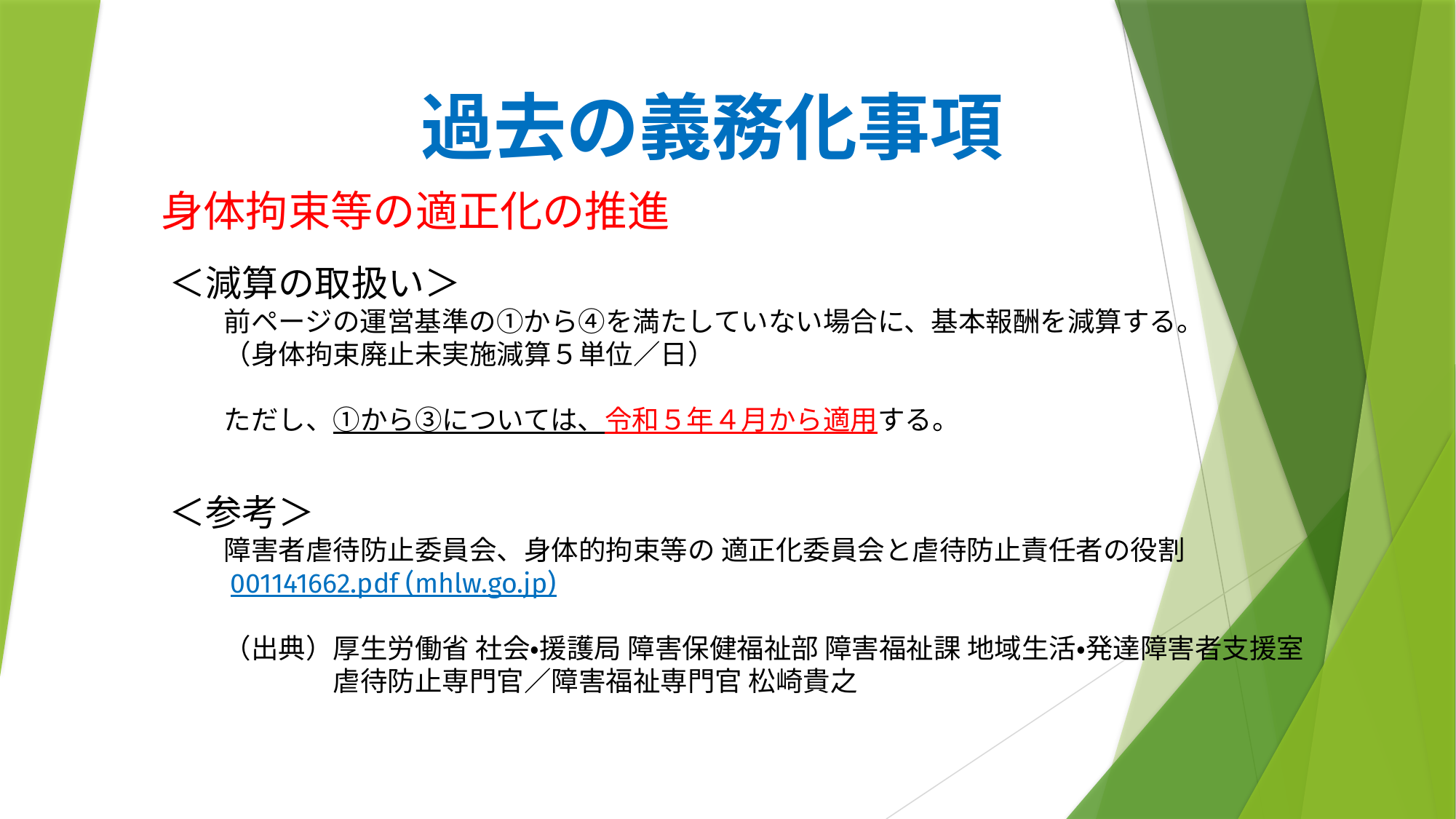

# 過去の義務化事項
身体拘束等の適正化の推進
＜減算の取扱い＞
　　前ページの運営基準の①から④を満たしていない場合に、基本報酬を減算する。
　　（身体拘束廃止未実施減算５単位／日）

　　ただし、①から③については、令和５年４月から適用する。
＜参考＞
　　障害者虐待防止委員会、身体的拘束等の 適正化委員会と虐待防止責任者の役割
　　001141662.pdf (mhlw.go.jp)

　　（出典）厚生労働省 社会・援護局 障害保健福祉部 障害福祉課 地域生活・発達障害者支援室
　　　　　　虐待防止専門官／障害福祉専門官 松崎貴之